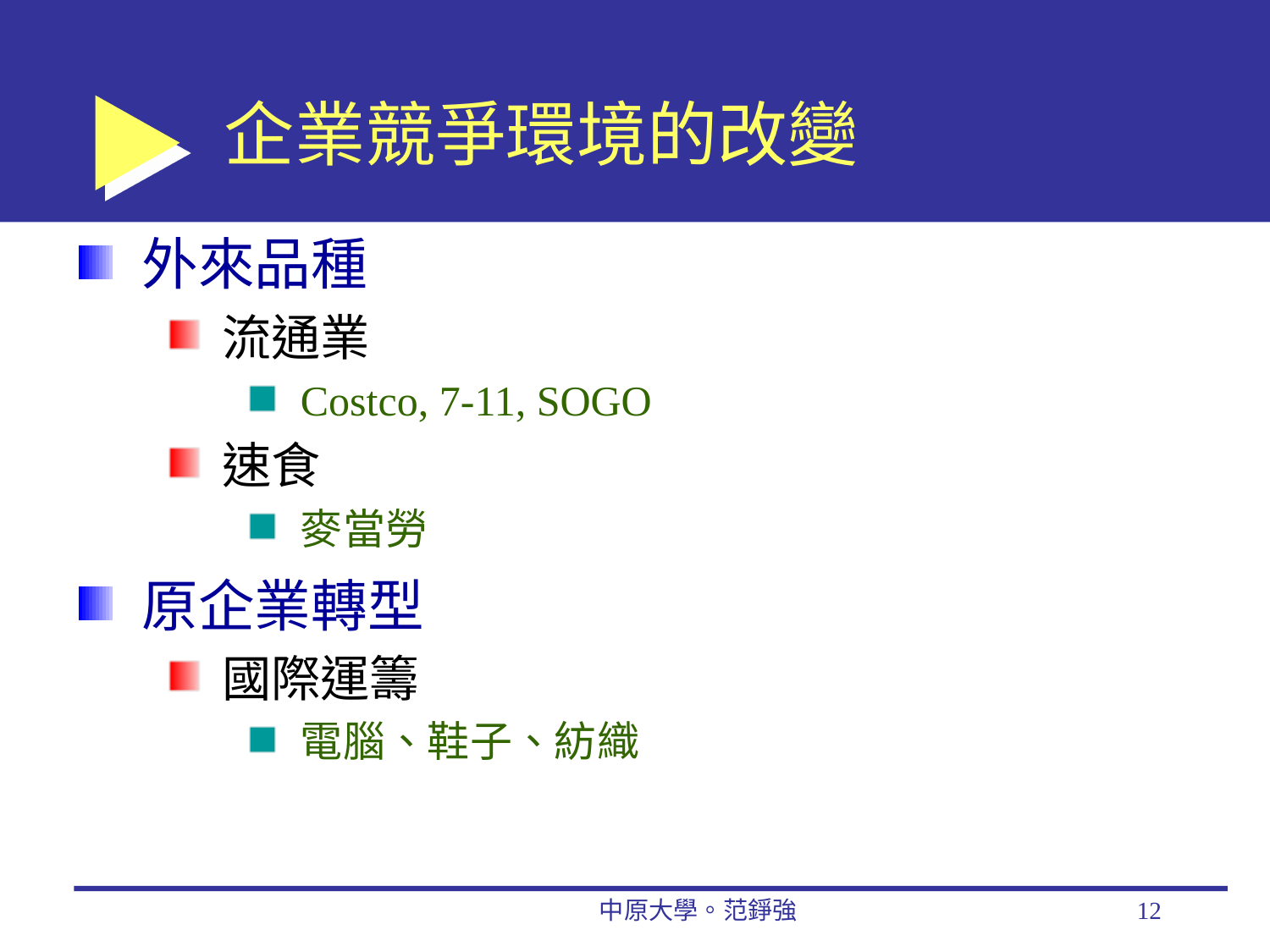

# 企業競爭環境的改變
外來品種
流通業
Costco, 7-11, SOGO
速食
麥當勞
原企業轉型
國際運籌
電腦、鞋子、紡織

中原大學。范錚強
12